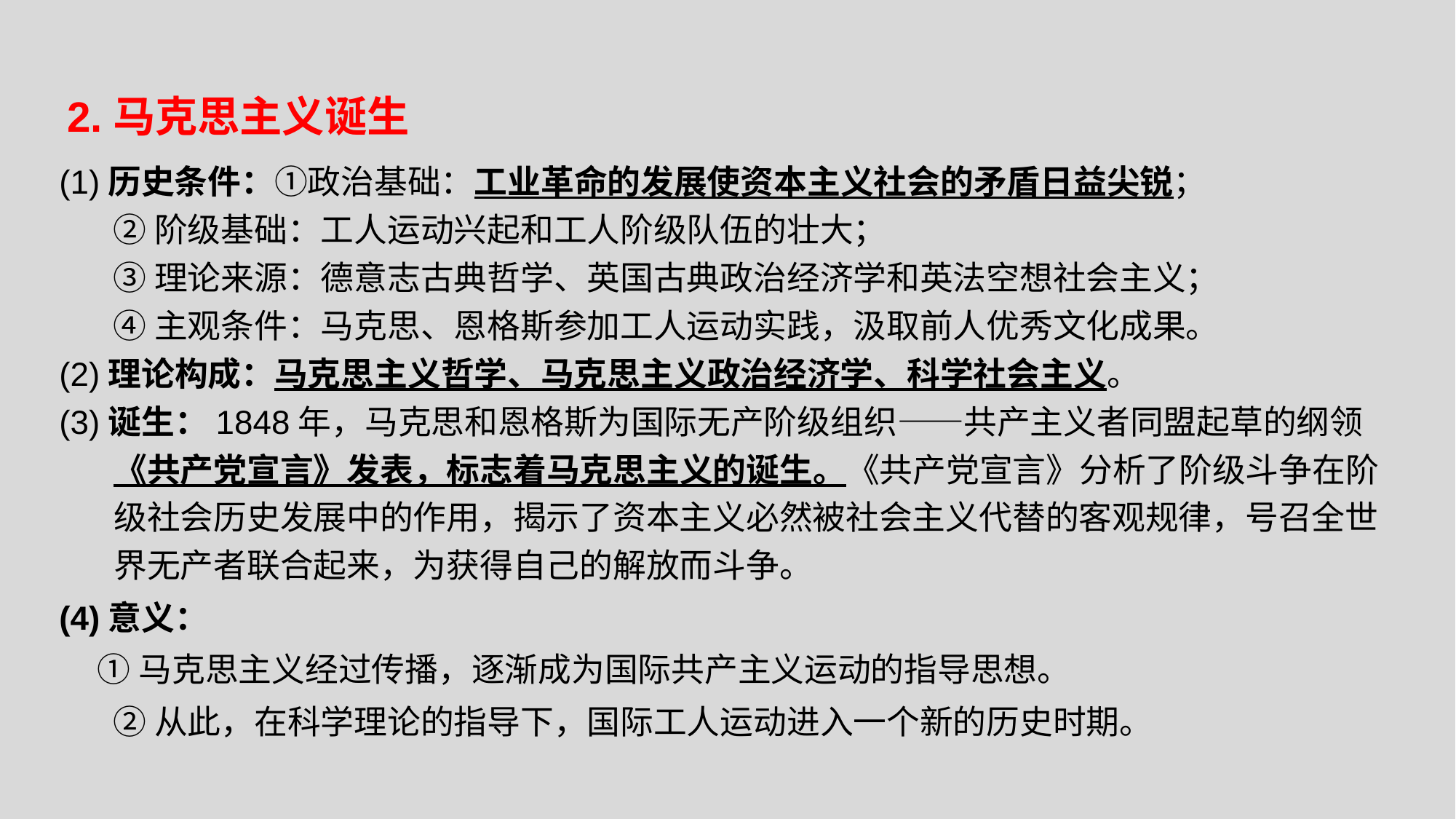

2.马克思主义诞生
(1)历史条件：①政治基础：工业革命的发展使资本主义社会的矛盾日益尖锐；
②阶级基础：工人运动兴起和工人阶级队伍的壮大；
③理论来源：德意志古典哲学、英国古典政治经济学和英法空想社会主义；
④主观条件：马克思、恩格斯参加工人运动实践，汲取前人优秀文化成果。
(2)理论构成：马克思主义哲学、马克思主义政治经济学、科学社会主义。
(3)诞生：1848年，马克思和恩格斯为国际无产阶级组织——共产主义者同盟起草的纲领《共产党宣言》发表，标志着马克思主义的诞生。《共产党宣言》分析了阶级斗争在阶级社会历史发展中的作用，揭示了资本主义必然被社会主义代替的客观规律，号召全世界无产者联合起来，为获得自己的解放而斗争。
(4)意义：
     ①马克思主义经过传播，逐渐成为国际共产主义运动的指导思想。
②从此，在科学理论的指导下，国际工人运动进入一个新的历史时期。